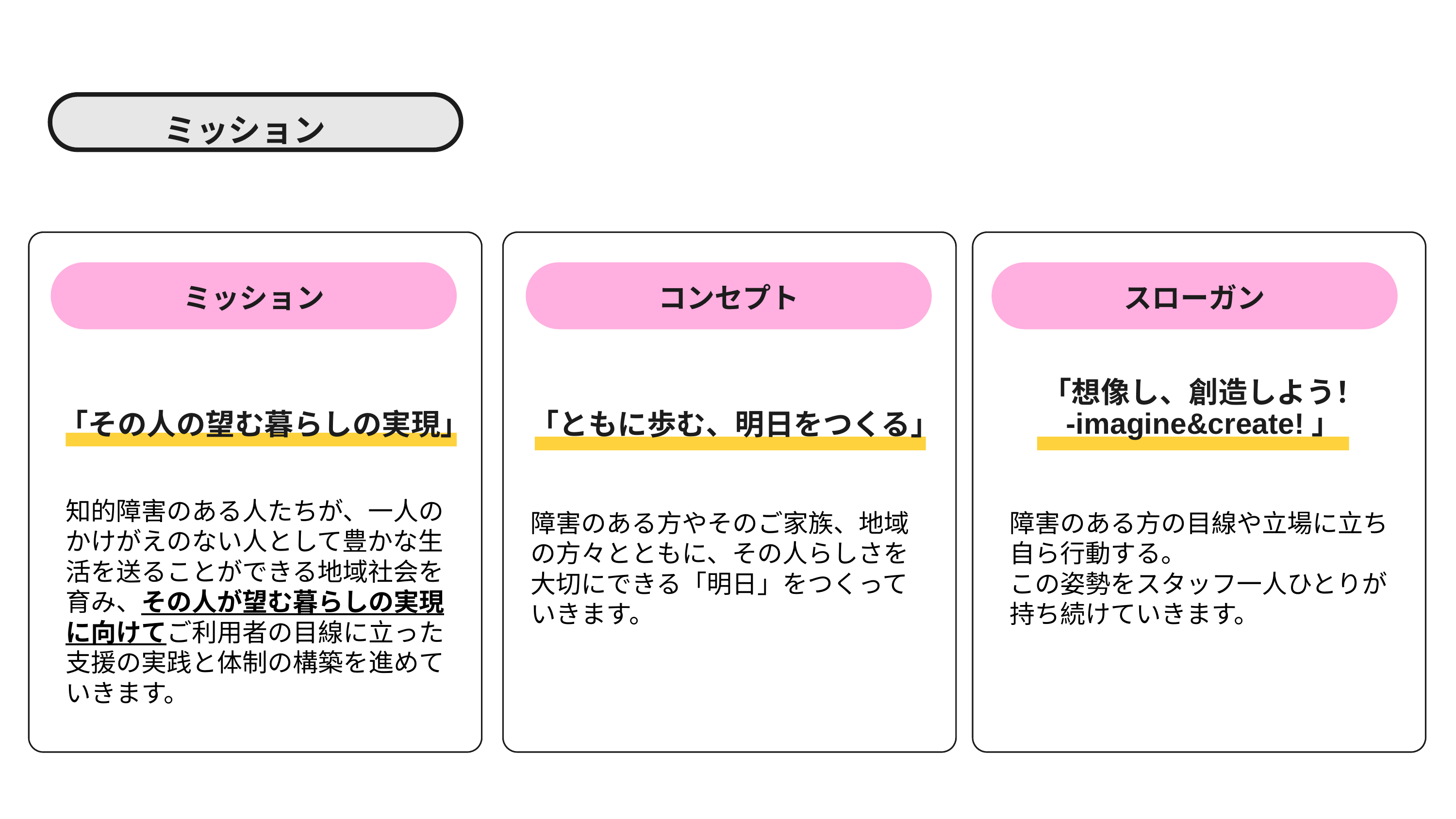

ミッション

ミッション
コンセプト
スローガン
「想像し、創造しよう！
-imagine&create!」
「その人の望む暮らしの実現」
「ともに歩む、明日をつくる」

知的障害のある人たちが、一人のかけがえのない人として豊かな生活を送ることができる地域社会を育み、その人が望む暮らしの実現に向けてご利用者の目線に立った支援の実践と体制の構築を進めていきます。
障害のある方やそのご家族、地域の方々とともに、その人らしさを大切にできる「明日」をつくっていきます。
障害のある方の目線や立場に立ち自ら行動する。
この姿勢をスタッフ一人ひとりが持ち続けていきます。